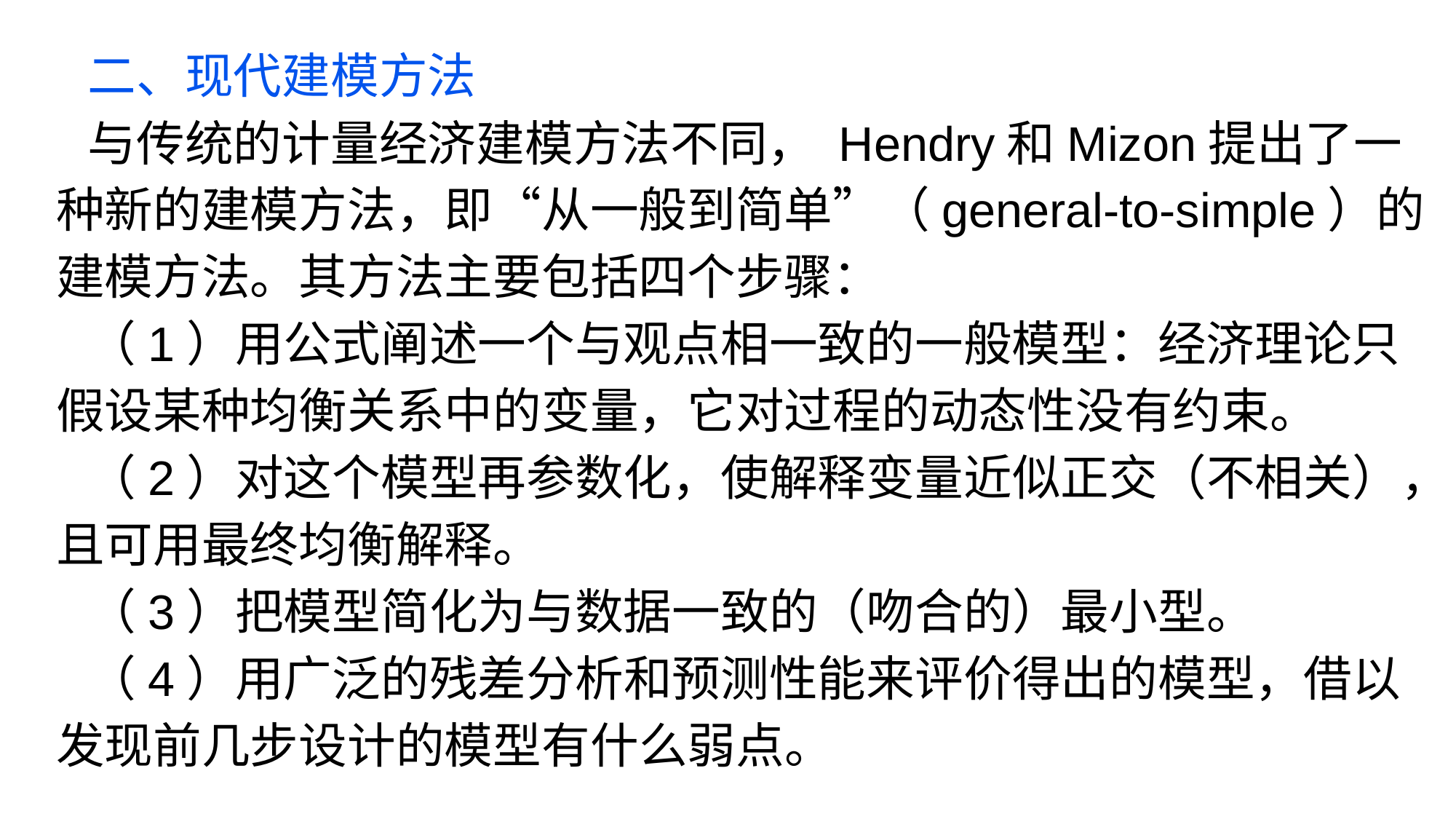

二、现代建模方法
与传统的计量经济建模方法不同， Hendry和Mizon提出了一种新的建模方法，即“从一般到简单”（general-to-simple）的建模方法。其方法主要包括四个步骤：
（1）用公式阐述一个与观点相一致的一般模型：经济理论只假设某种均衡关系中的变量，它对过程的动态性没有约束。
（2）对这个模型再参数化，使解释变量近似正交（不相关），且可用最终均衡解释。
（3）把模型简化为与数据一致的（吻合的）最小型。
（4）用广泛的残差分析和预测性能来评价得出的模型，借以发现前几步设计的模型有什么弱点。